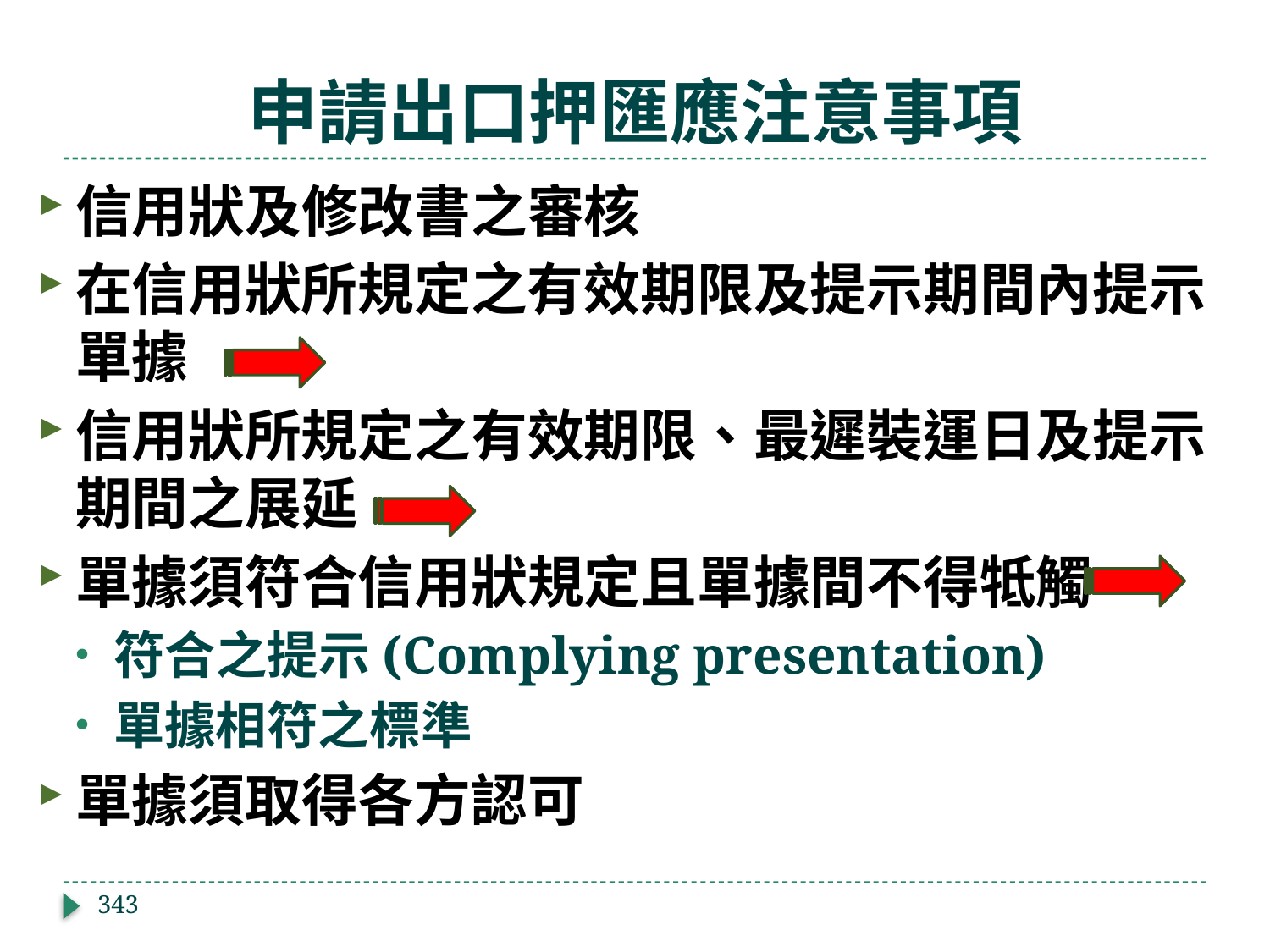

# 申請出口押匯應注意事項
信用狀及修改書之審核
在信用狀所規定之有效期限及提示期間內提示單據
信用狀所規定之有效期限、最遲裝運日及提示期間之展延
單據須符合信用狀規定且單據間不得牴觸
符合之提示(Complying presentation)
單據相符之標準
單據須取得各方認可

343